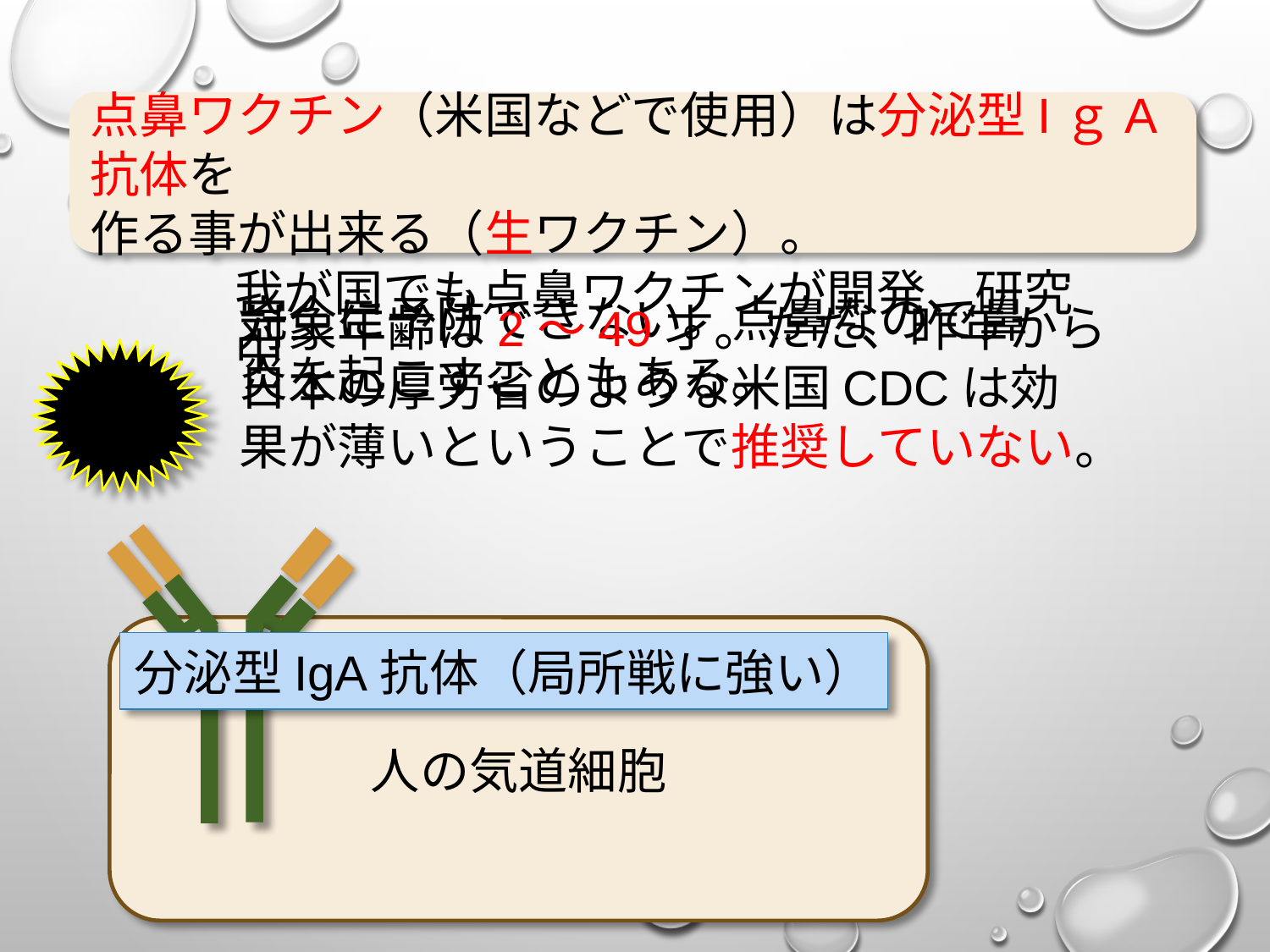

点鼻ワクチン（米国などで使用）は分泌型IｇA抗体を
作る事が出来る（生ワクチン）。
完全に予防できない。点鼻なので鼻炎を起こすこともある。
我が国でも点鼻ワクチンが開発、研究中
対象年齢は2～49才。ただ、昨年から
日本の厚労省のような米国CDCは効果が薄いということで推奨していない。

人の気道細胞
分泌型IgA抗体（局所戦に強い）